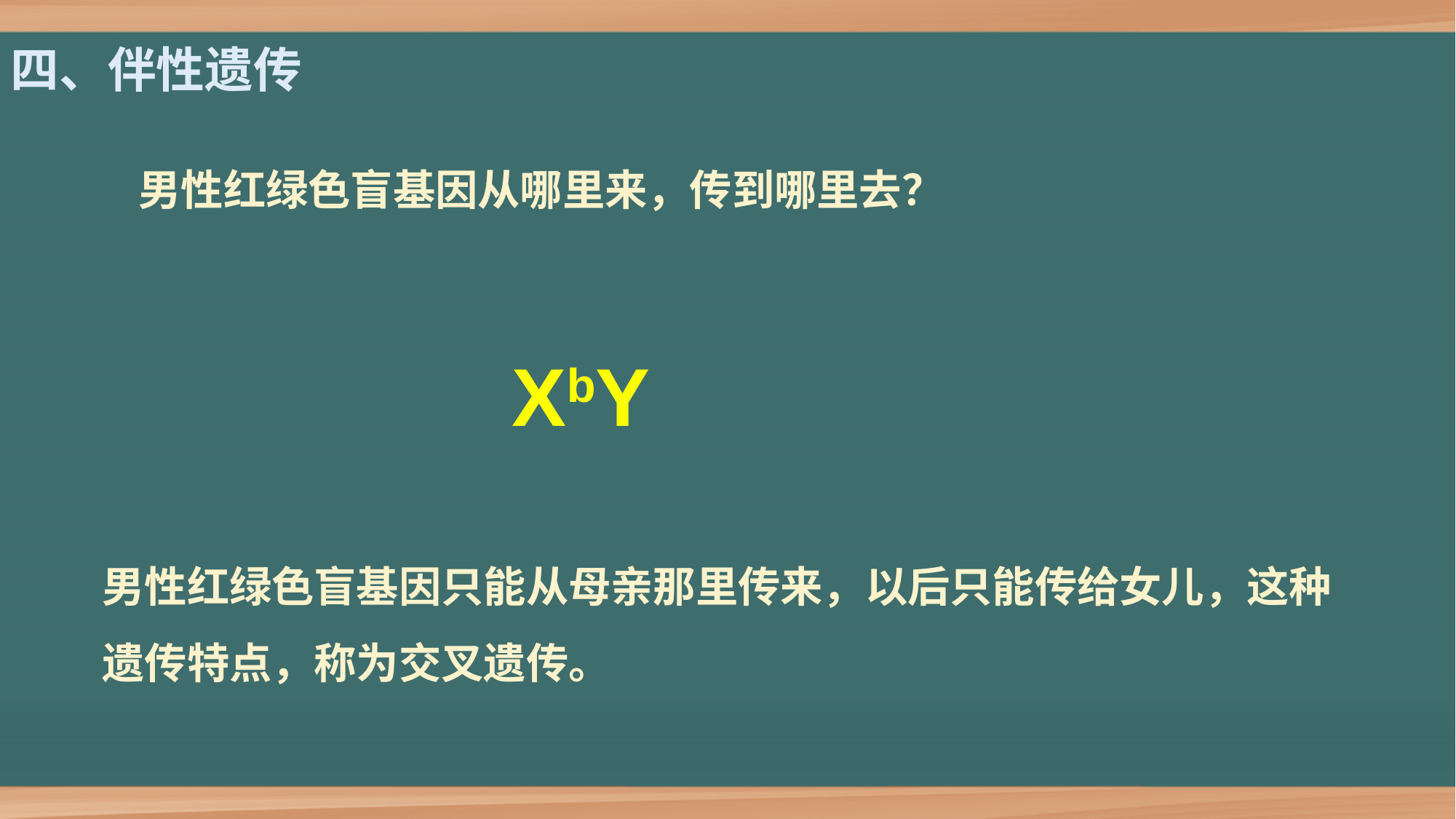

四、伴性遗传
男性红绿色盲基因从哪里来，传到哪里去？
XbY
男性红绿色盲基因只能从母亲那里传来，以后只能传给女儿，这种遗传特点，称为交叉遗传。